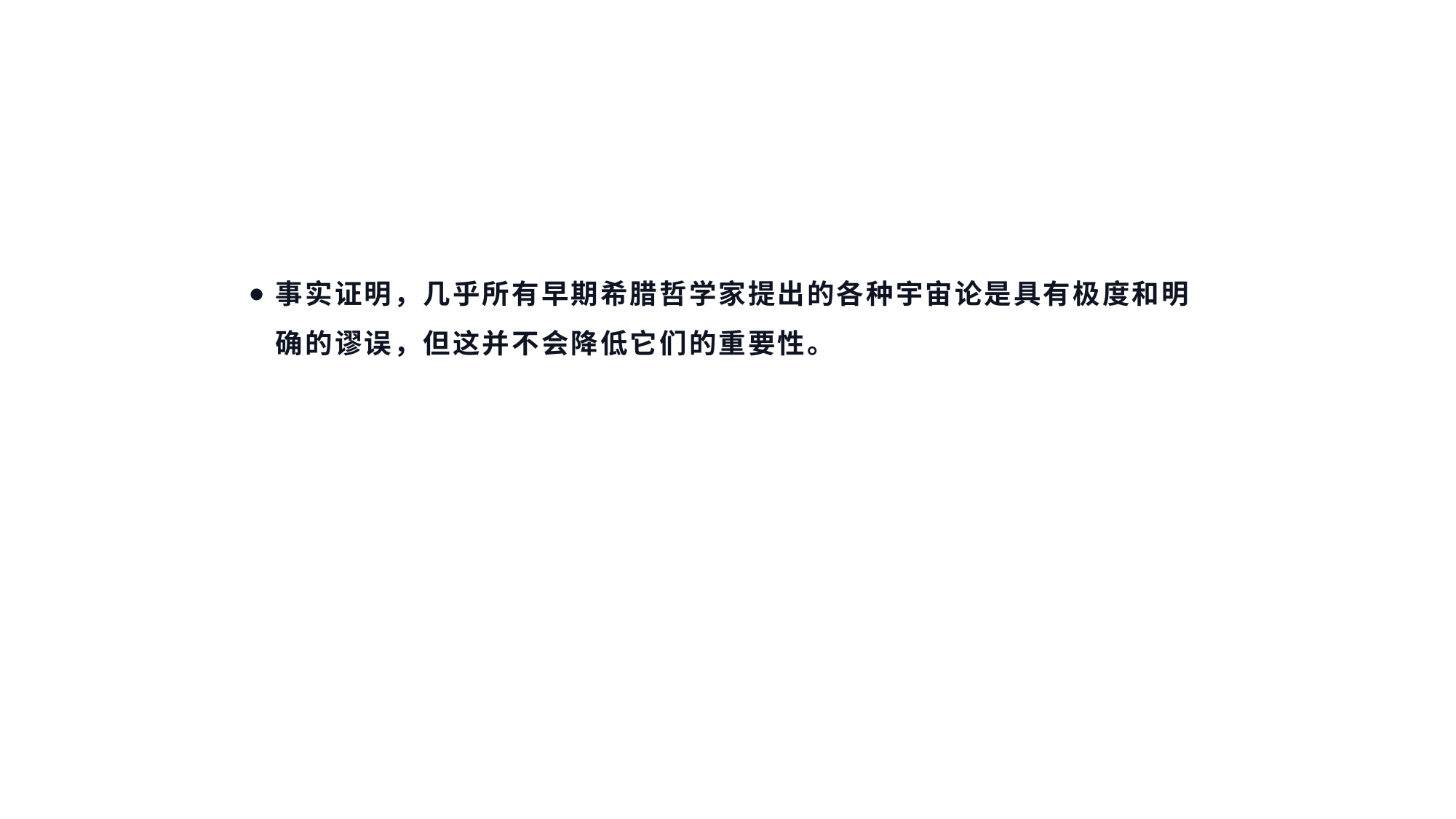

事实证明，几乎所有早期希腊哲学家提出的各种宇宙论是具有极度和明确的谬误，但这并不会降低它们的重要性。